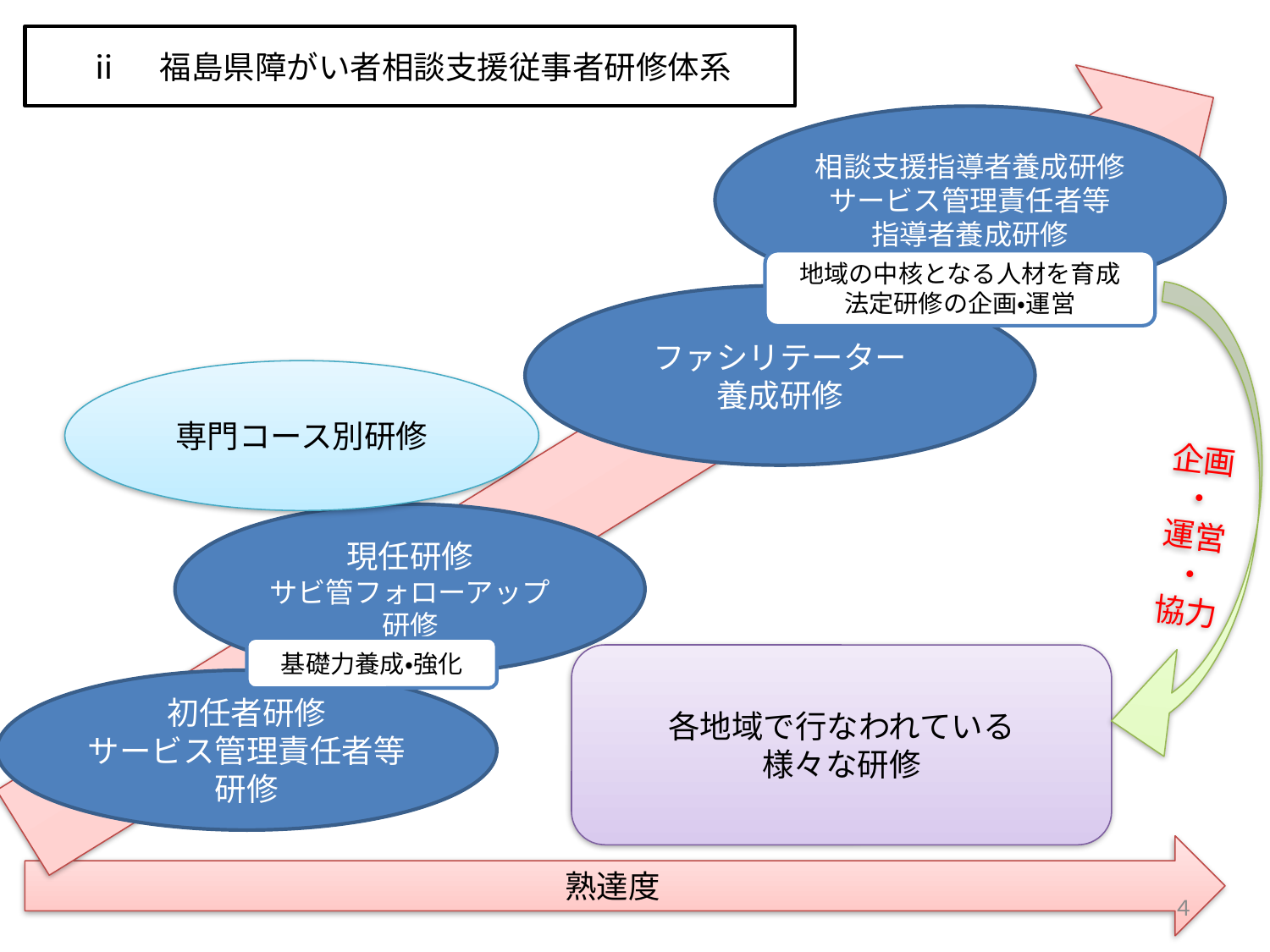

ⅱ　福島県障がい者相談支援従事者研修体系
相談支援指導者養成研修
サービス管理責任者等
指導者養成研修
地域の中核となる人材を育成
法定研修の企画・運営
ファシリテーター
養成研修
企画
・
運営
・
協力
専門コース別研修

現任研修
サビ管フォローアップ研修
基礎力養成・強化
各地域で行なわれている
様々な研修
初任者研修
サービス管理責任者等研修
熟達度
４